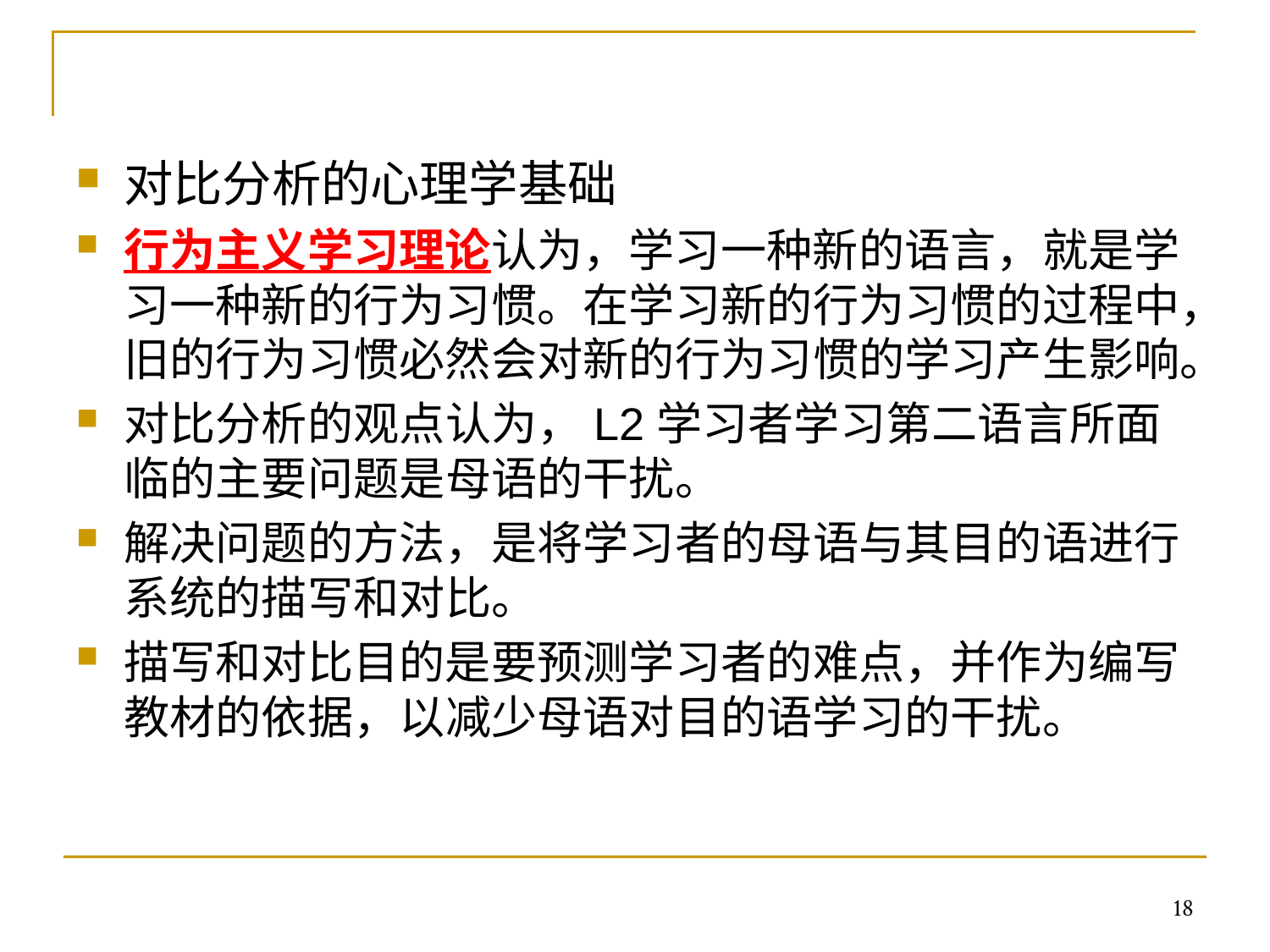

对比分析的心理学基础
行为主义学习理论认为，学习一种新的语言，就是学习一种新的行为习惯。在学习新的行为习惯的过程中，旧的行为习惯必然会对新的行为习惯的学习产生影响。
对比分析的观点认为，L2学习者学习第二语言所面临的主要问题是母语的干扰。
解决问题的方法，是将学习者的母语与其目的语进行系统的描写和对比。
描写和对比目的是要预测学习者的难点，并作为编写教材的依据，以减少母语对目的语学习的干扰。
18